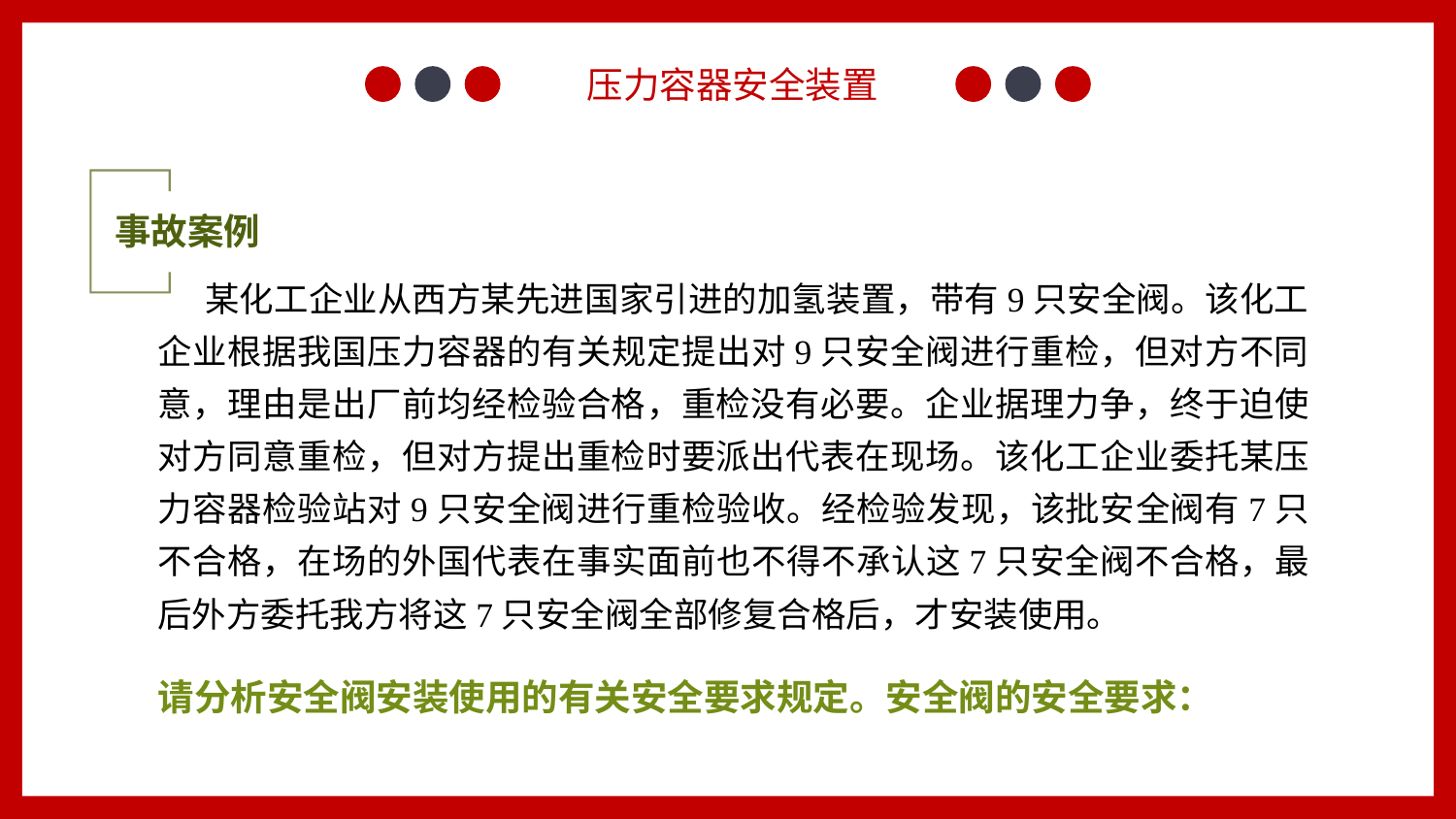

压力容器安全装置

事故案例
     某化工企业从西方某先进国家引进的加氢装置，带有9只安全阀。该化工企业根据我国压力容器的有关规定提出对9只安全阀进行重检，但对方不同意，理由是出厂前均经检验合格，重检没有必要。企业据理力争，终于迫使对方同意重检，但对方提出重检时要派出代表在现场。该化工企业委托某压力容器检验站对9只安全阀进行重检验收。经检验发现，该批安全阀有7只不合格，在场的外国代表在事实面前也不得不承认这7只安全阀不合格，最后外方委托我方将这7只安全阀全部修复合格后，才安装使用。
请分析安全阀安装使用的有关安全要求规定。安全阀的安全要求：